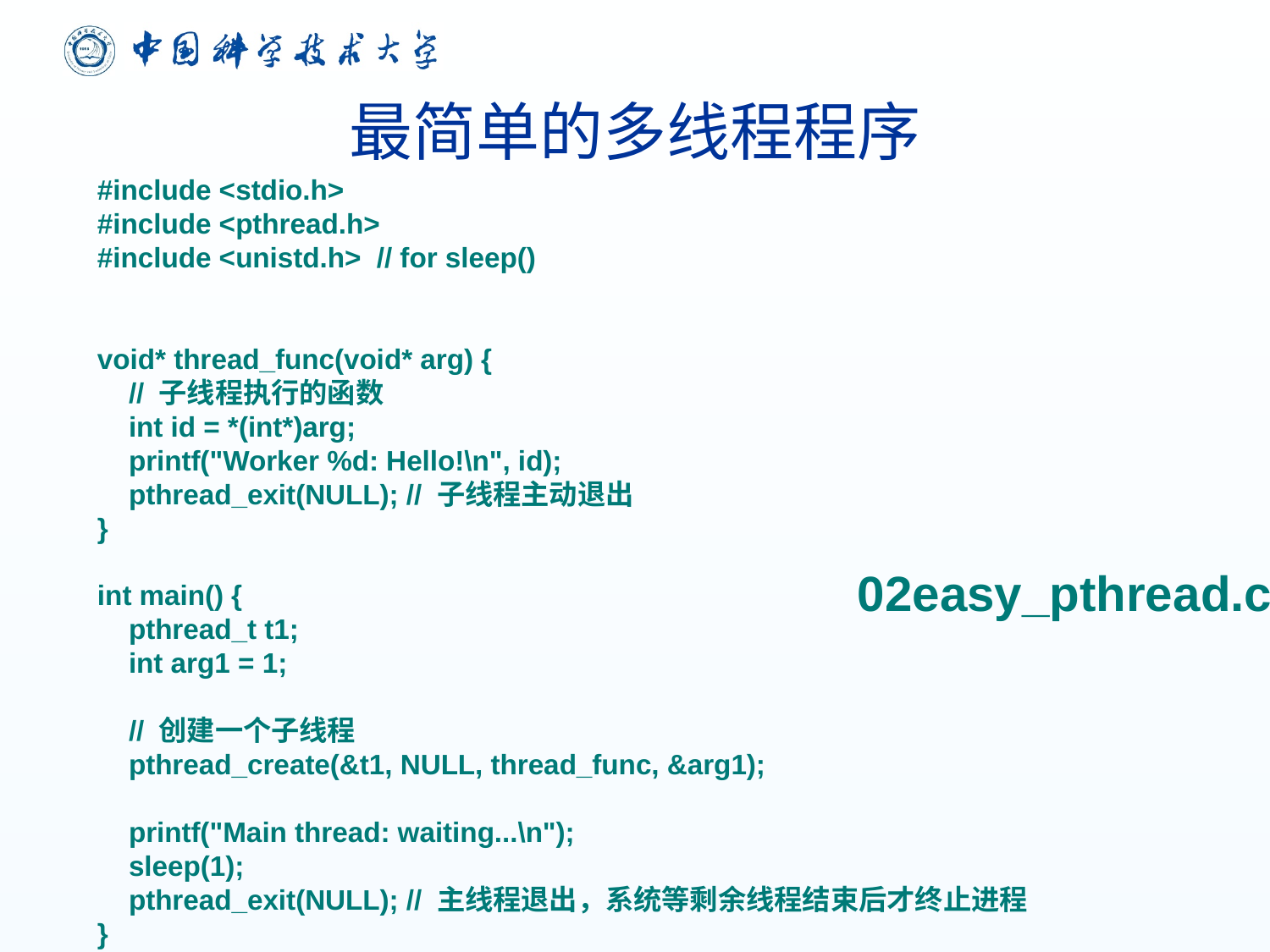

# 最简单的多线程程序
#include <stdio.h>
#include <pthread.h>
#include <unistd.h>  // for sleep()

void* thread_func(void* arg) {
    // 子线程执行的函数
    int id = *(int*)arg;
    printf("Worker %d: Hello!\n", id);
    pthread_exit(NULL); // 子线程主动退出
}

int main() {
    pthread_t t1;
    int arg1 = 1;

    // 创建一个子线程
    pthread_create(&t1, NULL, thread_func, &arg1);

    printf("Main thread: waiting...\n");
    sleep(1);
    pthread_exit(NULL); // 主线程退出，系统等剩余线程结束后才终止进程
}
02easy_pthread.c